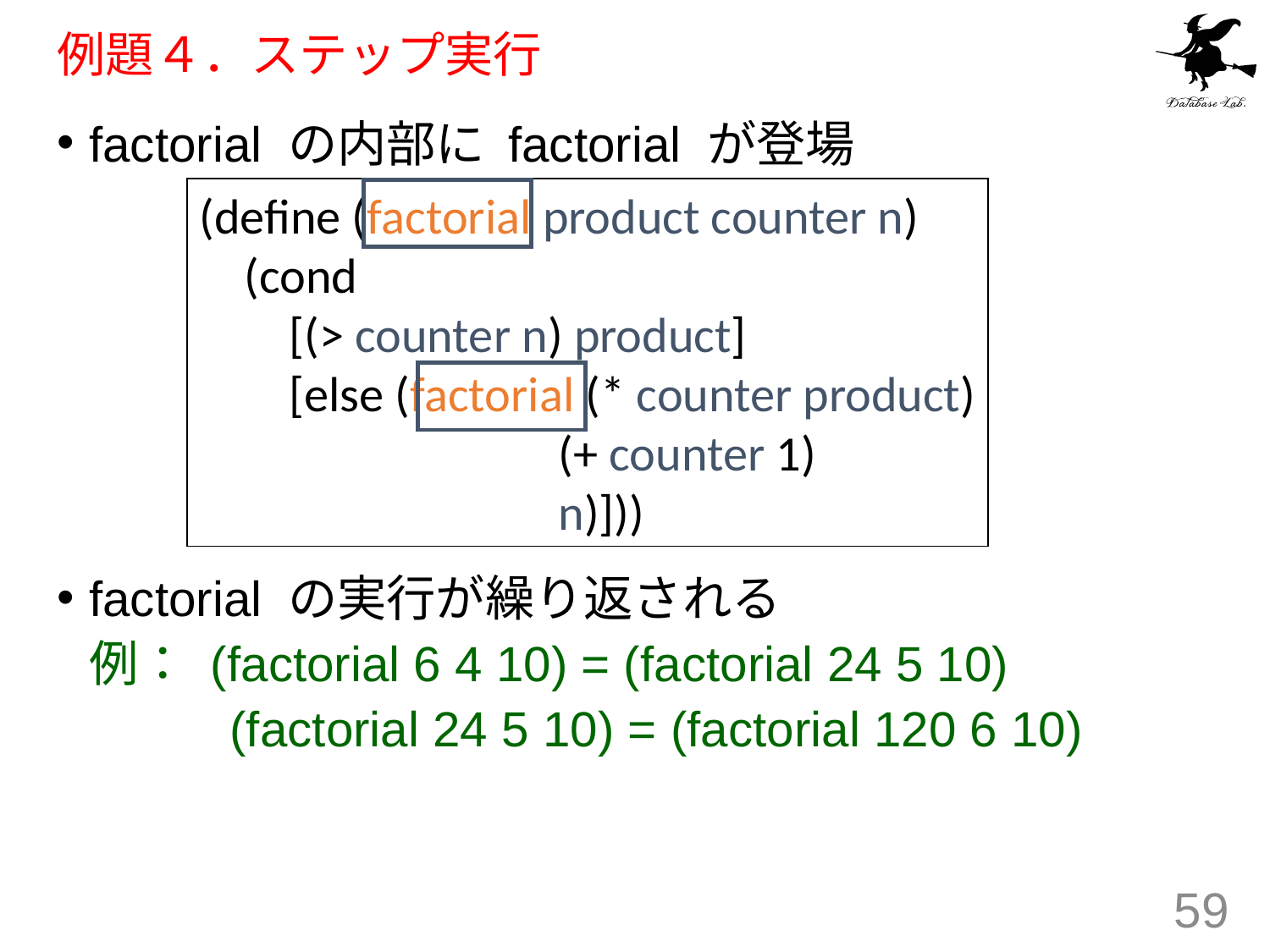

# 例題４．ステップ実行
factorial の内部に factorial が登場

factorial の実行が繰り返される
	例： (factorial 6 4 10) = (factorial 24 5 10)
		 (factorial 24 5 10) = (factorial 120 6 10)

(define (factorial product counter n)
    (cond
        [(> counter n) product]
        [else (factorial (* counter product)
                                (+ counter 1)
                                n)]))

59